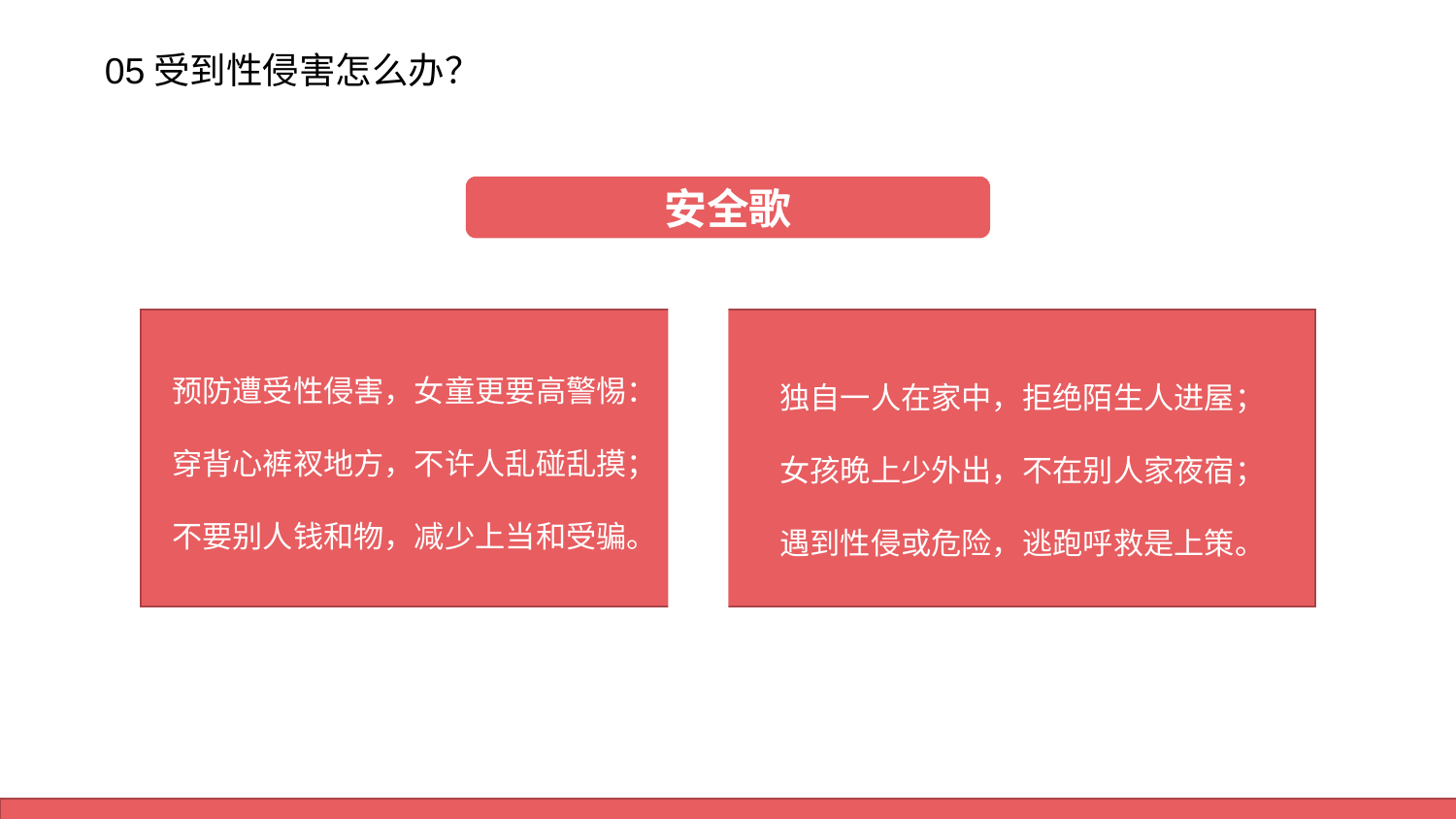

安全歌

预防遭受性侵害，女童更要高警惕：
穿背心裤衩地方，不许人乱碰乱摸；
不要别人钱和物，减少上当和受骗。
独自一人在家中，拒绝陌生人进屋；
女孩晚上少外出，不在别人家夜宿；
遇到性侵或危险，逃跑呼救是上策。